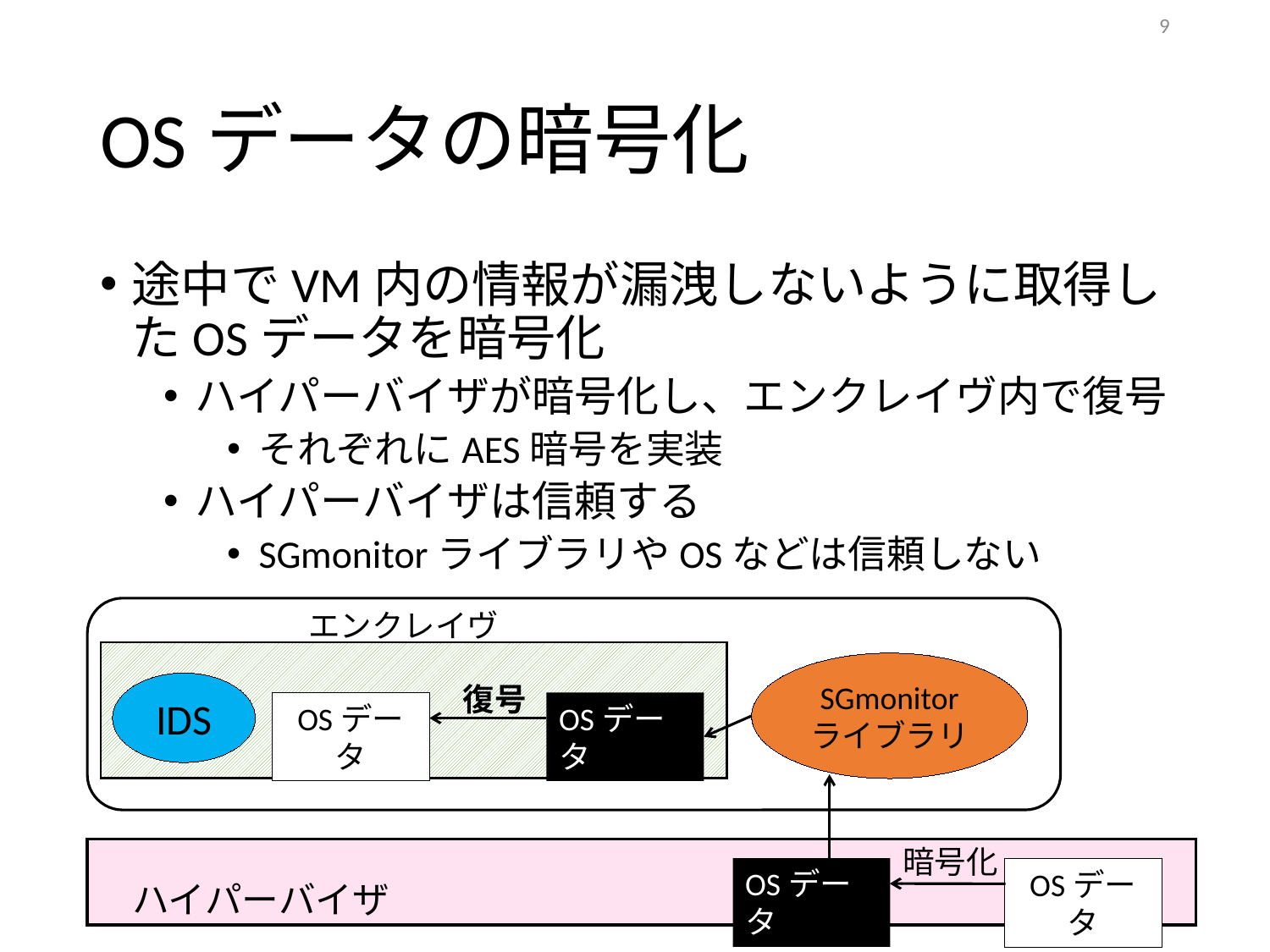

9
# OSデータの暗号化
途中でVM内の情報が漏洩しないように取得したOSデータを暗号化
ハイパーバイザが暗号化し、エンクレイヴ内で復号
それぞれにAES暗号を実装
ハイパーバイザは信頼する
SGmonitorライブラリやOSなどは信頼しない

エンクレイヴ

SGmonitor
ライブラリ
IDS
復号
OSデータ
OSデータ
暗号化

OSデータ
OSデータ
ハイパーバイザ